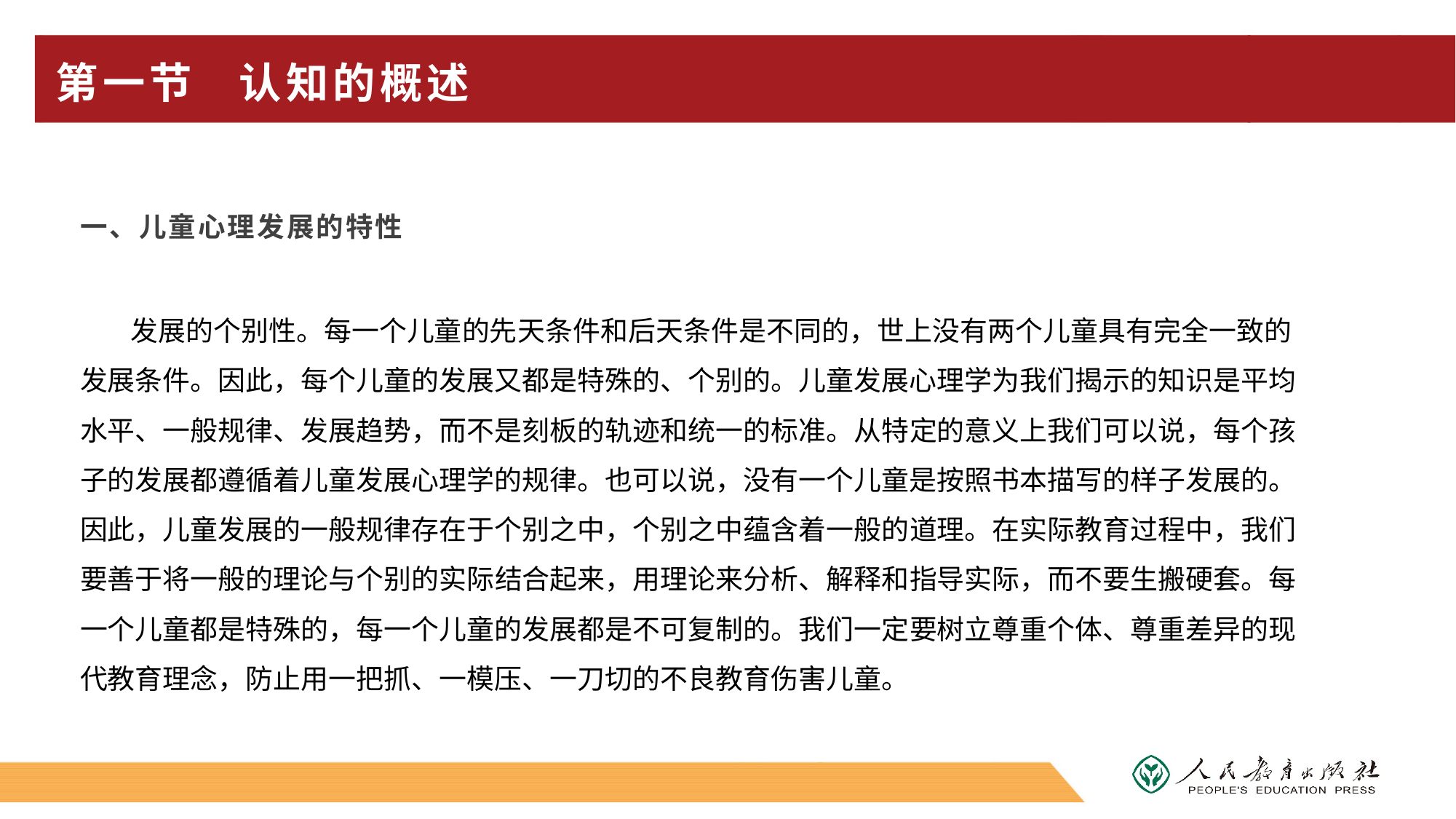

# 第一节   认知的概述
一、儿童心理发展的特性
发展的个别性。每一个儿童的先天条件和后天条件是不同的，世上没有两个儿童具有完全一致的发展条件。因此，每个儿童的发展又都是特殊的、个别的。儿童发展心理学为我们揭示的知识是平均水平、一般规律、发展趋势，而不是刻板的轨迹和统一的标准。从特定的意义上我们可以说，每个孩子的发展都遵循着儿童发展心理学的规律。也可以说，没有一个儿童是按照书本描写的样子发展的。因此，儿童发展的一般规律存在于个别之中，个别之中蕴含着一般的道理。在实际教育过程中，我们要善于将一般的理论与个别的实际结合起来，用理论来分析、解释和指导实际，而不要生搬硬套。每一个儿童都是特殊的，每一个儿童的发展都是不可复制的。我们一定要树立尊重个体、尊重差异的现代教育理念，防止用一把抓、一模压、一刀切的不良教育伤害儿童。